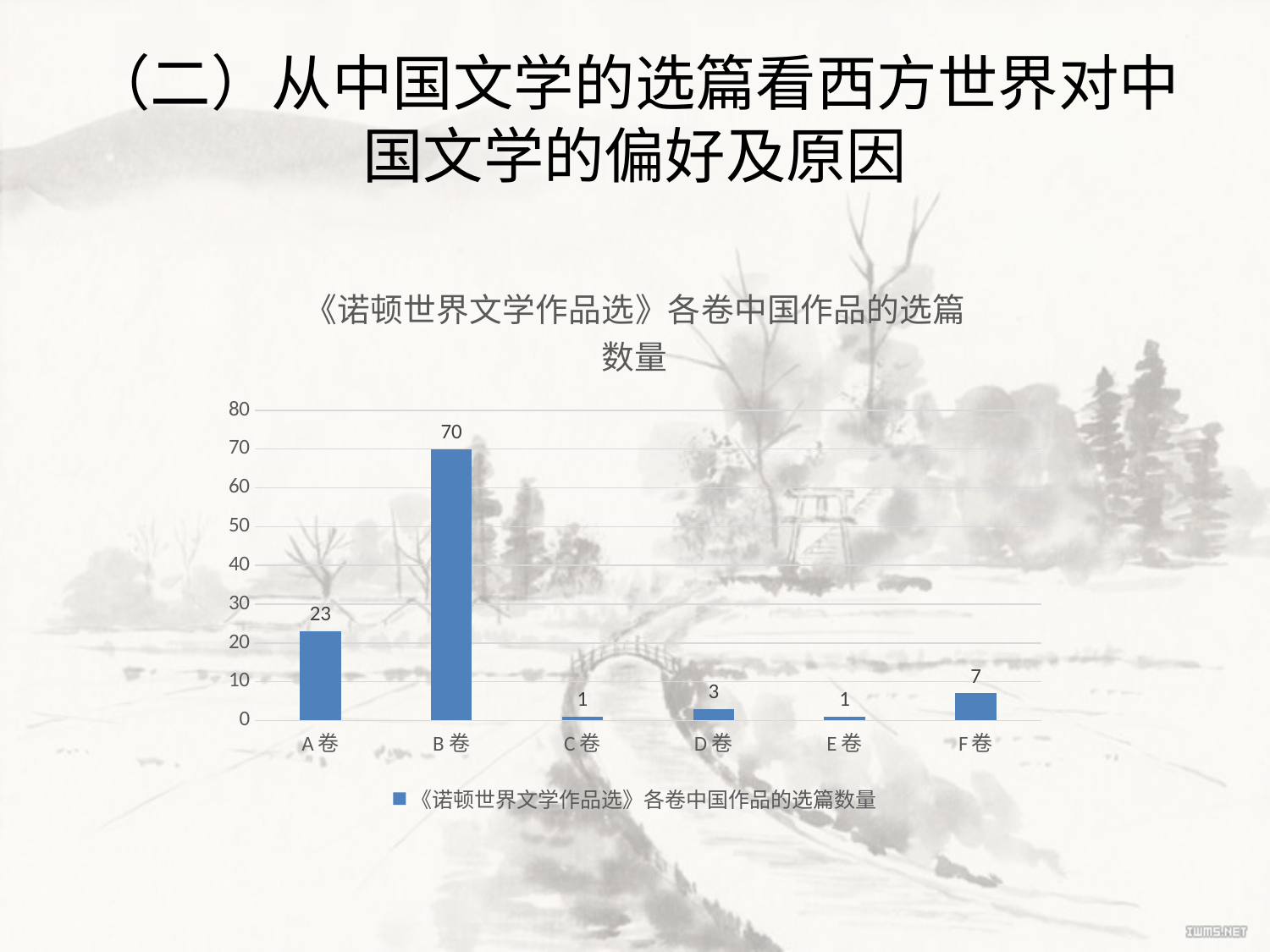

# （二）从中国文学的选篇看西方世界对中国文学的偏好及原因

### Chart:

| Category | 《诺顿世界文学作品选》各卷中国作品的选篇数量 |
|---|---|
| A卷 | 23.0 |
| B卷 | 70.0 |
| C卷 | 1.0 |
| D卷 | 3.0 |
| E卷 | 1.0 |
| F卷 | 7.0 |